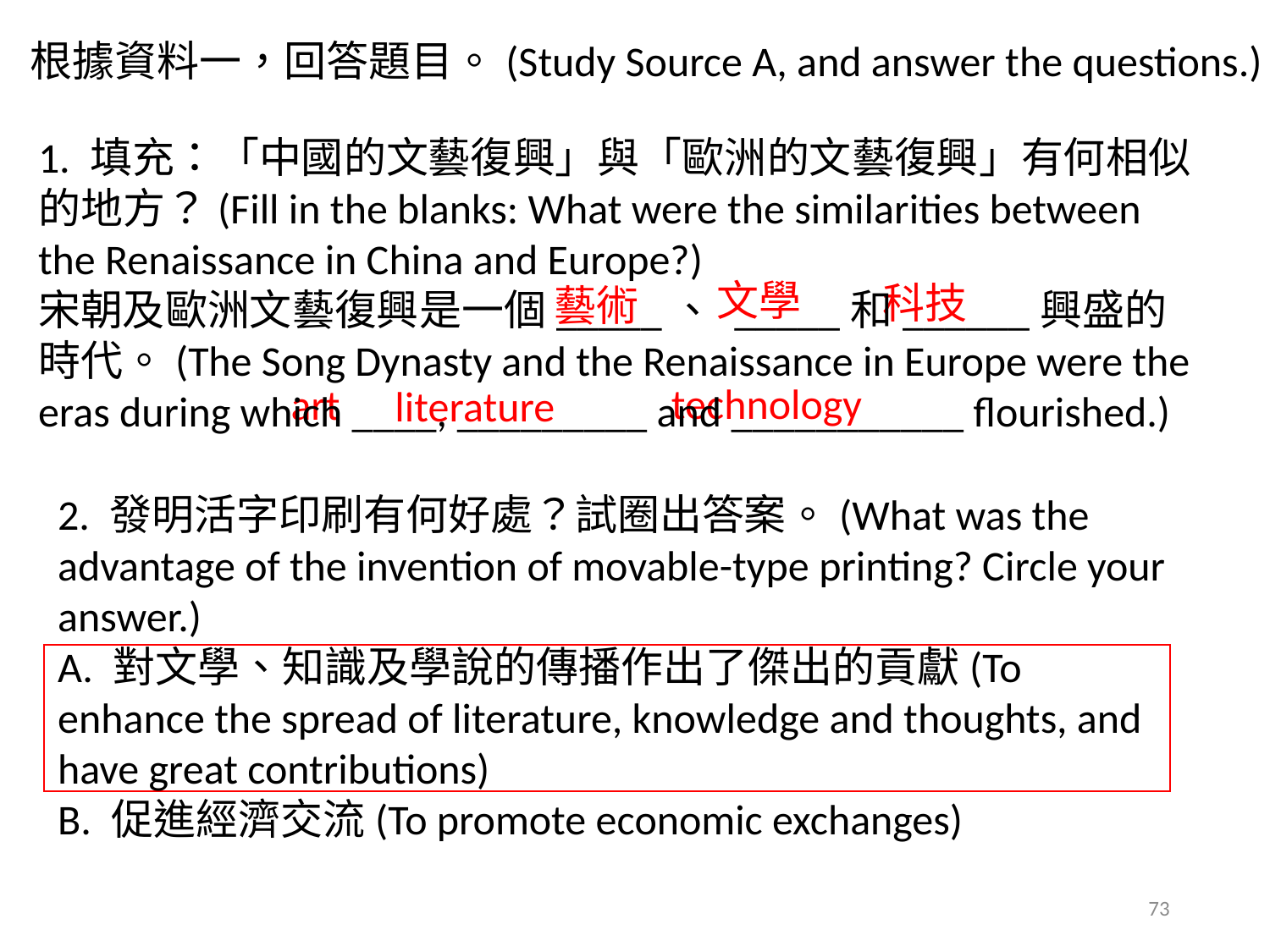

根據資料一，回答題目。(Study Source A, and answer the questions.)

1. 填充：「中國的文藝復興」與「歐洲的文藝復興」有何相似的地方？(Fill in the blanks: What were the similarities between the Renaissance in China and Europe?)
宋朝及歐洲文藝復興是一個_____、 _____和______興盛的時代。(The Song Dynasty and the Renaissance in Europe were the eras during which ____, _________ and ___________ flourished.)

文學
科技
藝術
technology
art
literature
2. 發明活字印刷有何好處？試圈出答案。(What was the advantage of the invention of movable-type printing? Circle your answer.)
A. 對文學、知識及學說的傳播作出了傑出的貢獻(To enhance the spread of literature, knowledge and thoughts, and have great contributions)
B. 促進經濟交流(To promote economic exchanges)

73